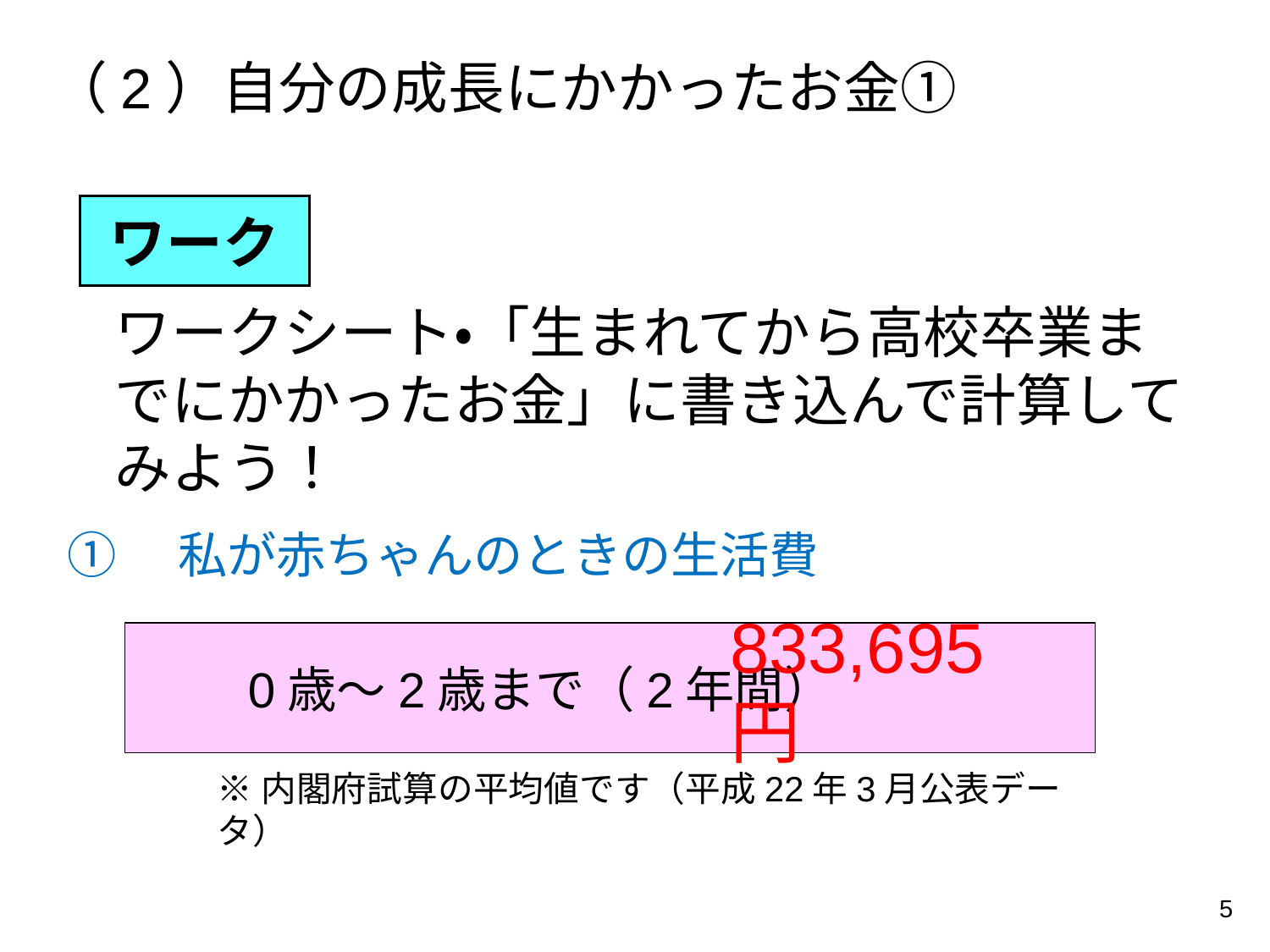

（2）自分の成長にかかったお金①
ワーク
ワークシート・「生まれてから高校卒業までにかかったお金」に書き込んで計算してみよう！
①　私が赤ちゃんのときの生活費
　　0歳〜2歳まで（2年間）
833,695円
※内閣府試算の平均値です（平成22年3月公表データ）
5